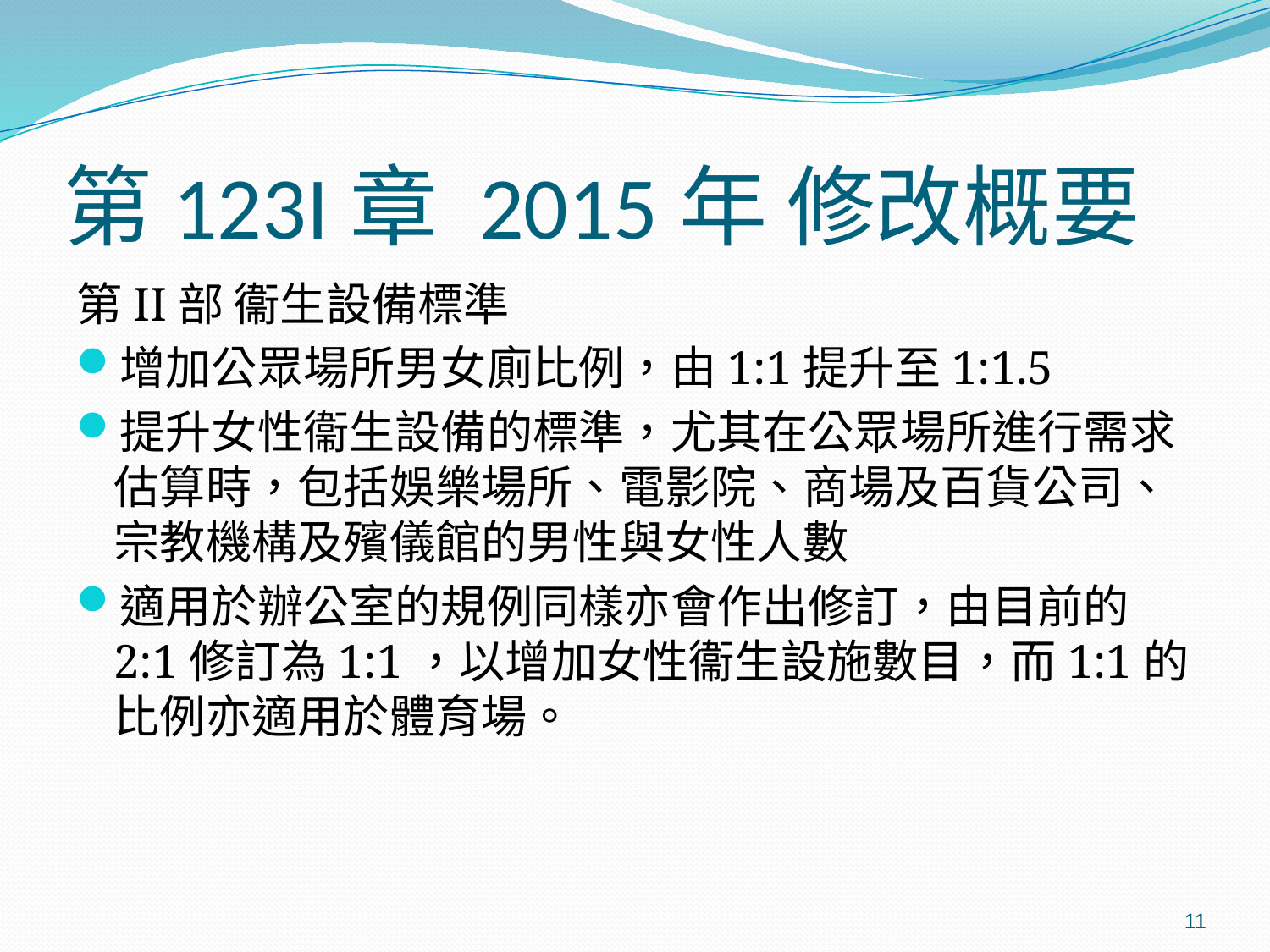

# 第123I章 2015年 修改概要
第II部 衞生設備標準
增加公眾場所男女廁比例，由1:1提升至1:1.5
提升女性衞生設備的標準，尤其在公眾場所進行需求估算時，包括娛樂場所、電影院、商場及百貨公司、宗教機構及殯儀館的男性與女性人數
適用於辦公室的規例同樣亦會作出修訂，由目前的2:1修訂為1:1，以增加女性衞生設施數目，而1:1的比例亦適用於體育場。
11